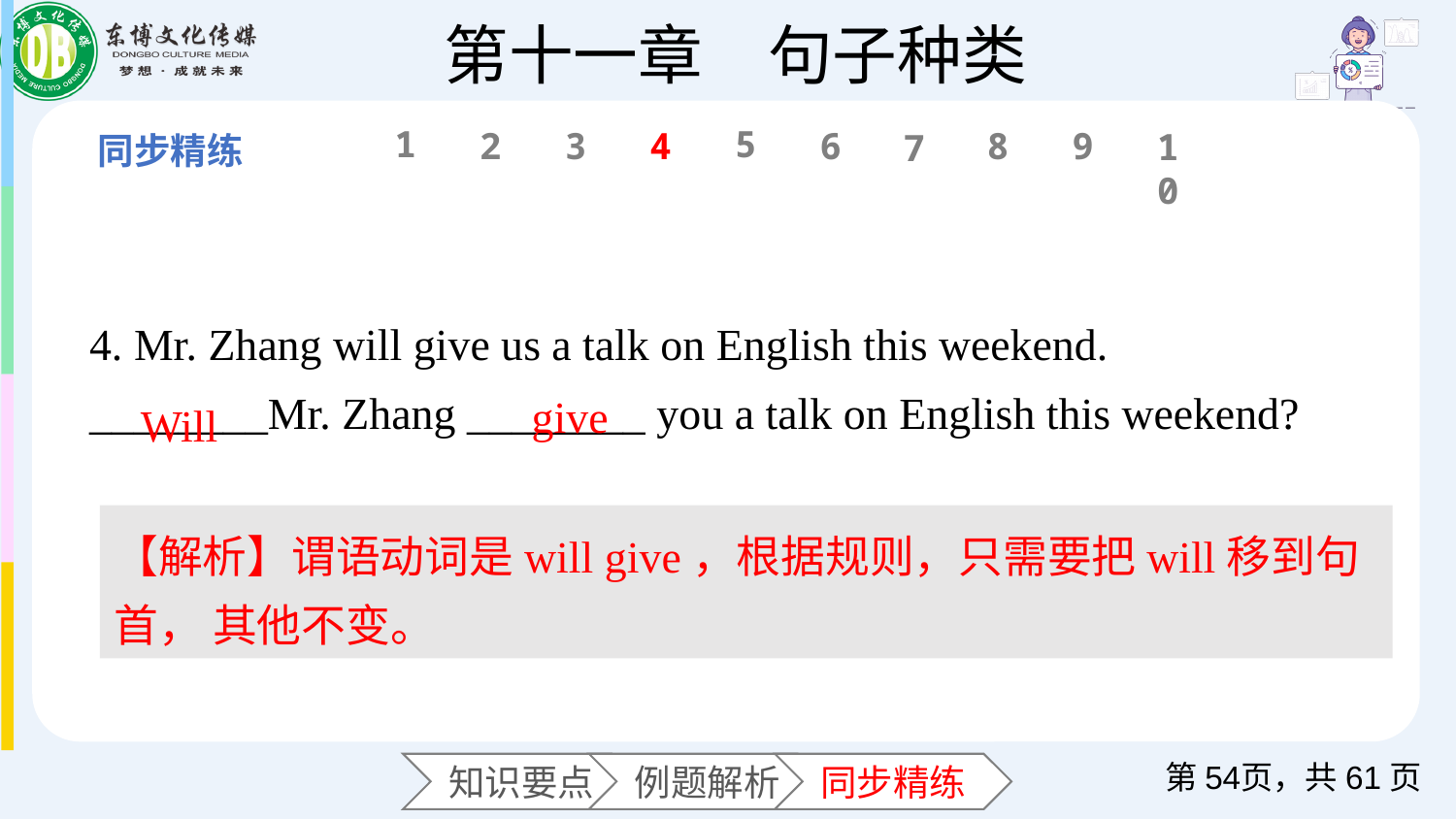

1
5
6
2
3
4
8
9
10
7

4. Mr. Zhang will give us a talk on English this weekend.
________Mr. Zhang ________ you a talk on English this weekend?
give
Will
【解析】谓语动词是will give，根据规则，只需要把will移到句首， 其他不变。